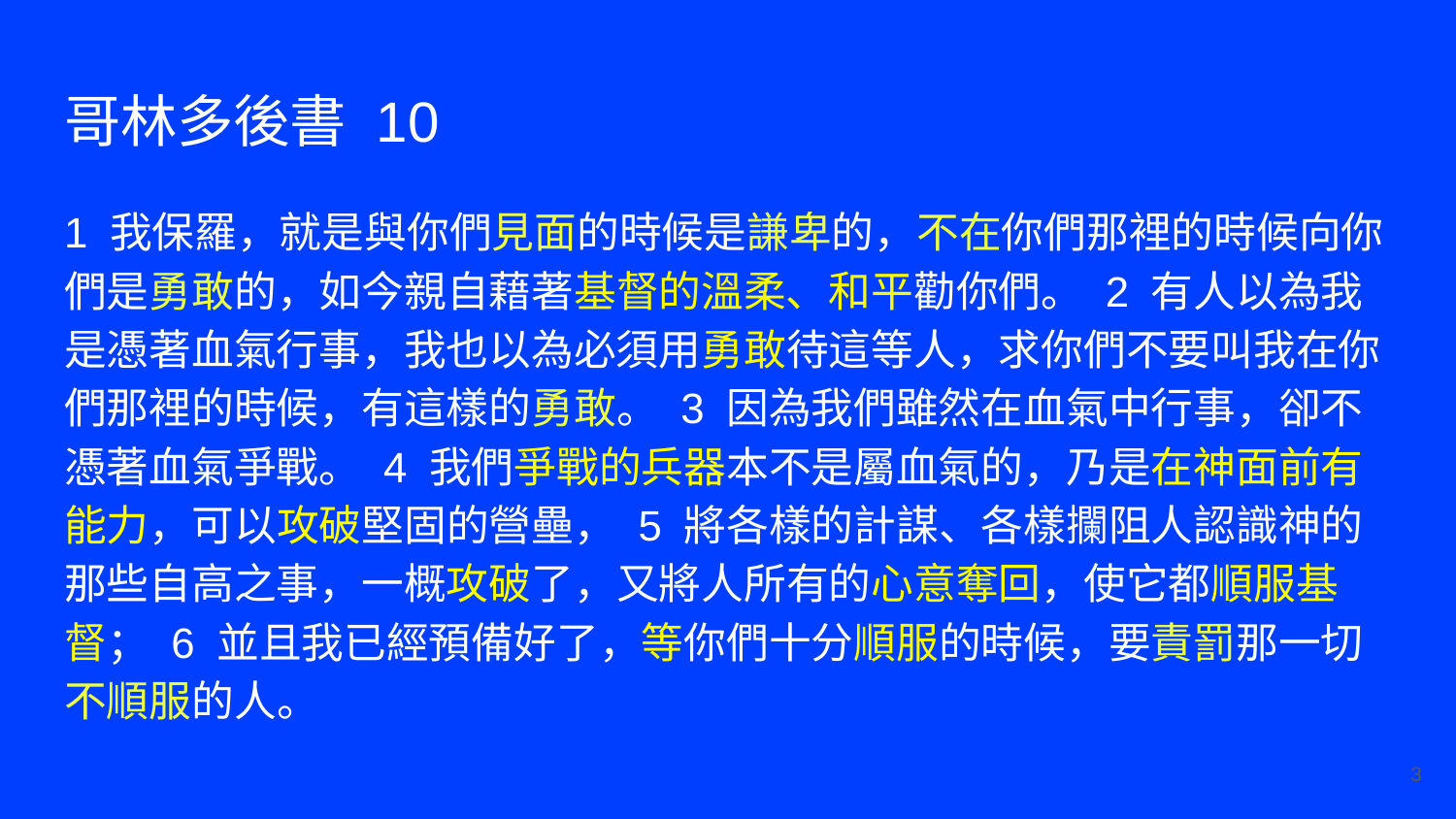

# 哥林多後書 10
1 我保羅，就是與你們見面的時候是謙卑的，不在你們那裡的時候向你們是勇敢的，如今親自藉著基督的溫柔、和平勸你們。 2 有人以為我是憑著血氣行事，我也以為必須用勇敢待這等人，求你們不要叫我在你們那裡的時候，有這樣的勇敢。 3 因為我們雖然在血氣中行事，卻不憑著血氣爭戰。 4 我們爭戰的兵器本不是屬血氣的，乃是在神面前有能力，可以攻破堅固的營壘， 5 將各樣的計謀、各樣攔阻人認識神的那些自高之事，一概攻破了，又將人所有的心意奪回，使它都順服基督； 6 並且我已經預備好了，等你們十分順服的時候，要責罰那一切不順服的人。
3